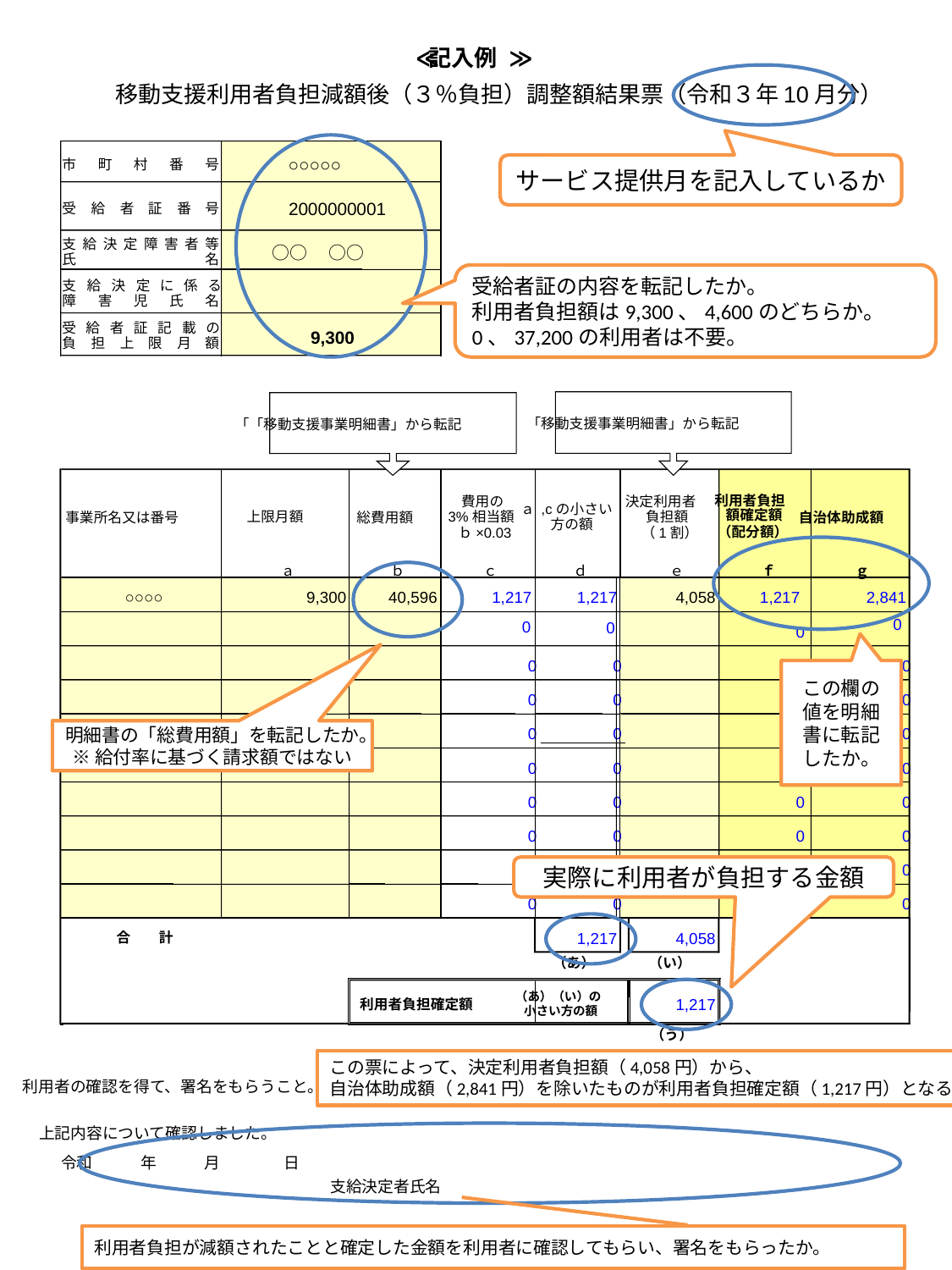

移動支援利用者負担減額後（３％負担）調整額結果票（令和３年10月分）

○○○○○
市
町
村
番
号
2000000001
受
給
者
証
番
号
支
給
決
定
障
害
者
等
○○　○○
氏
名
支
給
決
定
に
係
る
障
害
児
氏
名

受
給
者
証
記
載
の
9,300
負
担
上
限
月
額

利用者負担
費用の
決定利用者
ａ ,cの小さい
額確定額
上限月額
3%相当額
負担額
事業所名又は番号
総費用額
自治体助成額
方の額
（配分額）
ｂ×0.03
（1割）

ａ
ｂ
ｃ
ｄ
ｅ
ｆ
ｇ

○○○○
9,300
40,596
1,217
1,217
4,058
1,217
2,841

0

0

0

0
0
0
0

0
0
0
0

0
0
0
0

0
0
0
0

0
0
0
0

0
0
0
0

0
0
0
0

0
0
0
0

1,217
4,058
合　　計
（あ）
（い）
（あ）（い）の
1,217
利用者負担確定額
小さい方の額

（う）
利用者の確認を得て、署名をもらうこと。
上記内容について確認しました。
　　　令和　　　年　　　月　　　　日

支給決定者氏名
≪
記入例
≫

「移動支援事業明細書」から転記
「「移動支援事業明細書」から転記

サービス提供月を記入しているか
受給者証の内容を転記したか。
利用者負担額は9,300、4,600のどちらか。
0、37,200の利用者は不要。

0

この欄の値を明細書に転記したか。
明細書の「総費用額」を転記したか。
※給付率に基づく請求額ではない
実際に利用者が負担する金額

この票によって、決定利用者負担額（4,058円）から、
自治体助成額（2,841円）を除いたものが利用者負担確定額（1,217円）となる

利用者負担が減額されたことと確定した金額を利用者に確認してもらい、署名をもらったか。